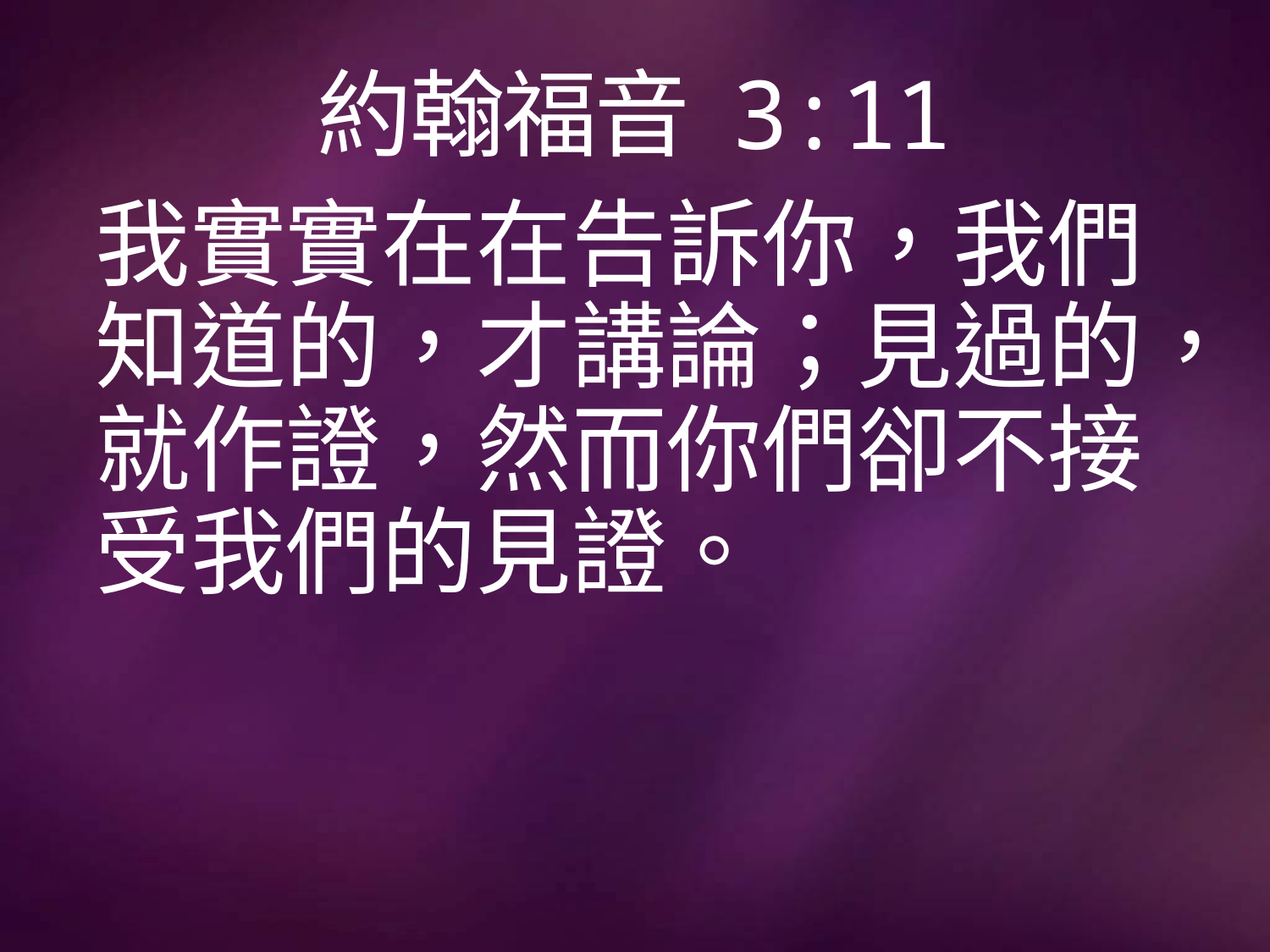

# 約翰福音 3:11
我實實在在告訴你，我們知道的，才講論；見過的，就作證，然而你們卻不接受我們的見證。